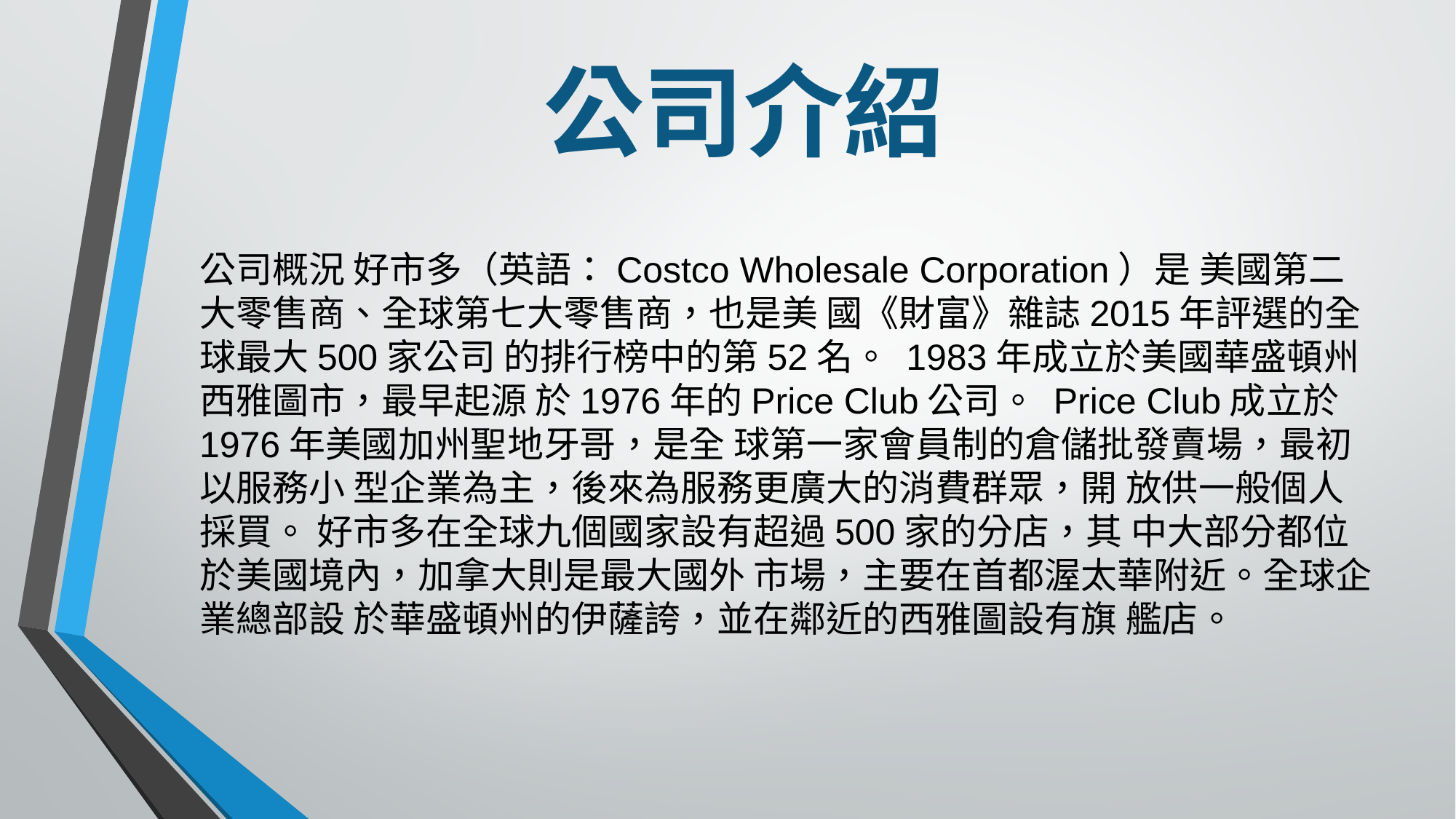

# 公司介紹

公司概況 好市多（英語：Costco Wholesale Corporation）是 美國第二大零售商、全球第七大零售商，也是美 國《財富》雜誌2015年評選的全球最大500家公司 的排行榜中的第52名。 1983年成立於美國華盛頓州西雅圖市，最早起源 於1976年的Price Club公司。 Price Club成立於1976年美國加州聖地牙哥，是全 球第一家會員制的倉儲批發賣場，最初以服務小 型企業為主，後來為服務更廣大的消費群眾，開 放供一般個人採買。 好市多在全球九個國家設有超過500家的分店，其 中大部分都位於美國境內，加拿大則是最大國外 市場，主要在首都渥太華附近。全球企業總部設 於華盛頓州的伊薩誇，並在鄰近的西雅圖設有旗 艦店。